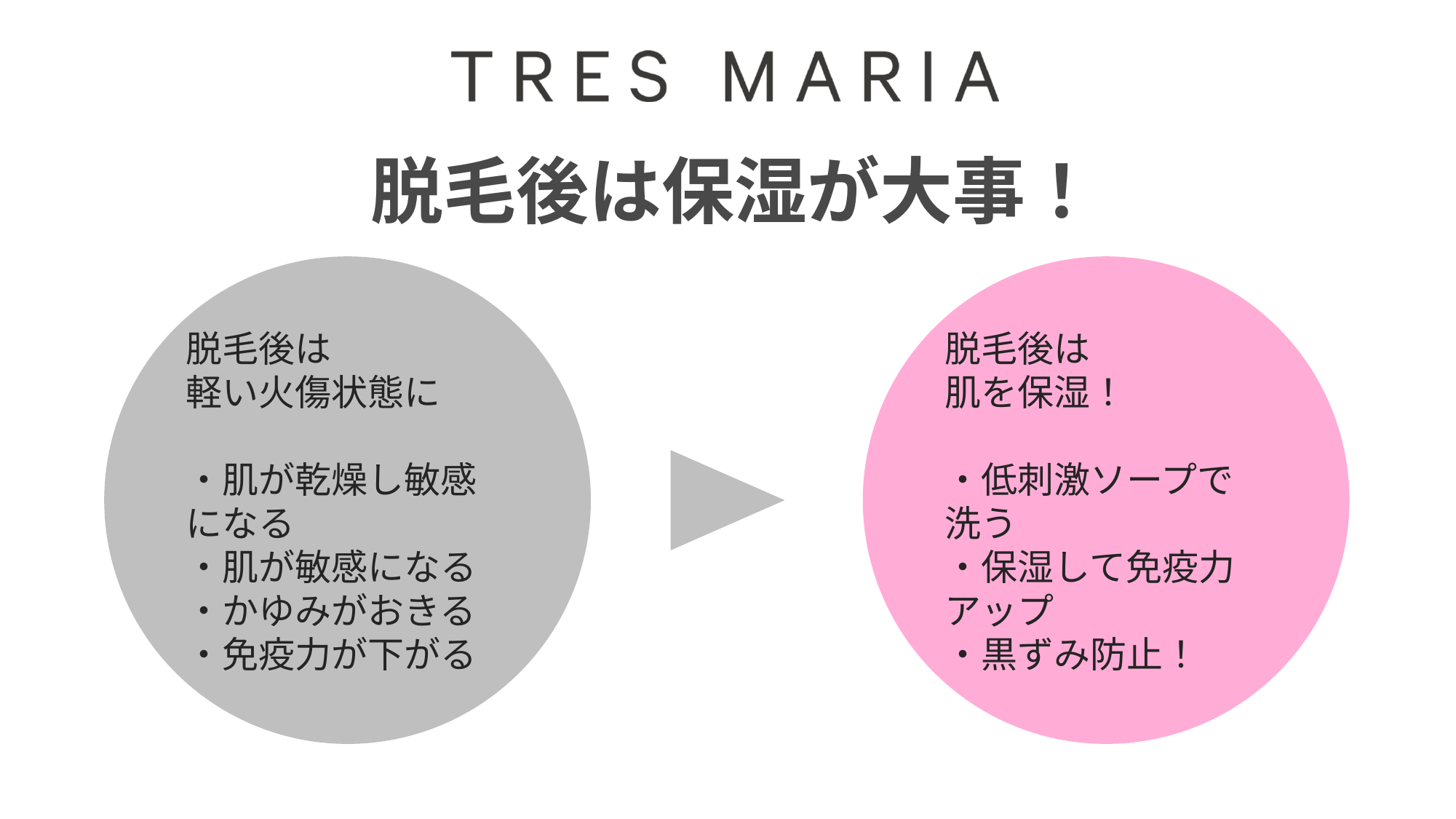

脱毛後は保湿が大事！
脱毛後は
軽い火傷状態に
・肌が乾燥し敏感になる
・肌が敏感になる
・かゆみがおきる
・免疫力が下がる
脱毛後は
肌を保湿！

・低刺激ソープで洗う
・保湿して免疫力アップ
・黒ずみ防止！